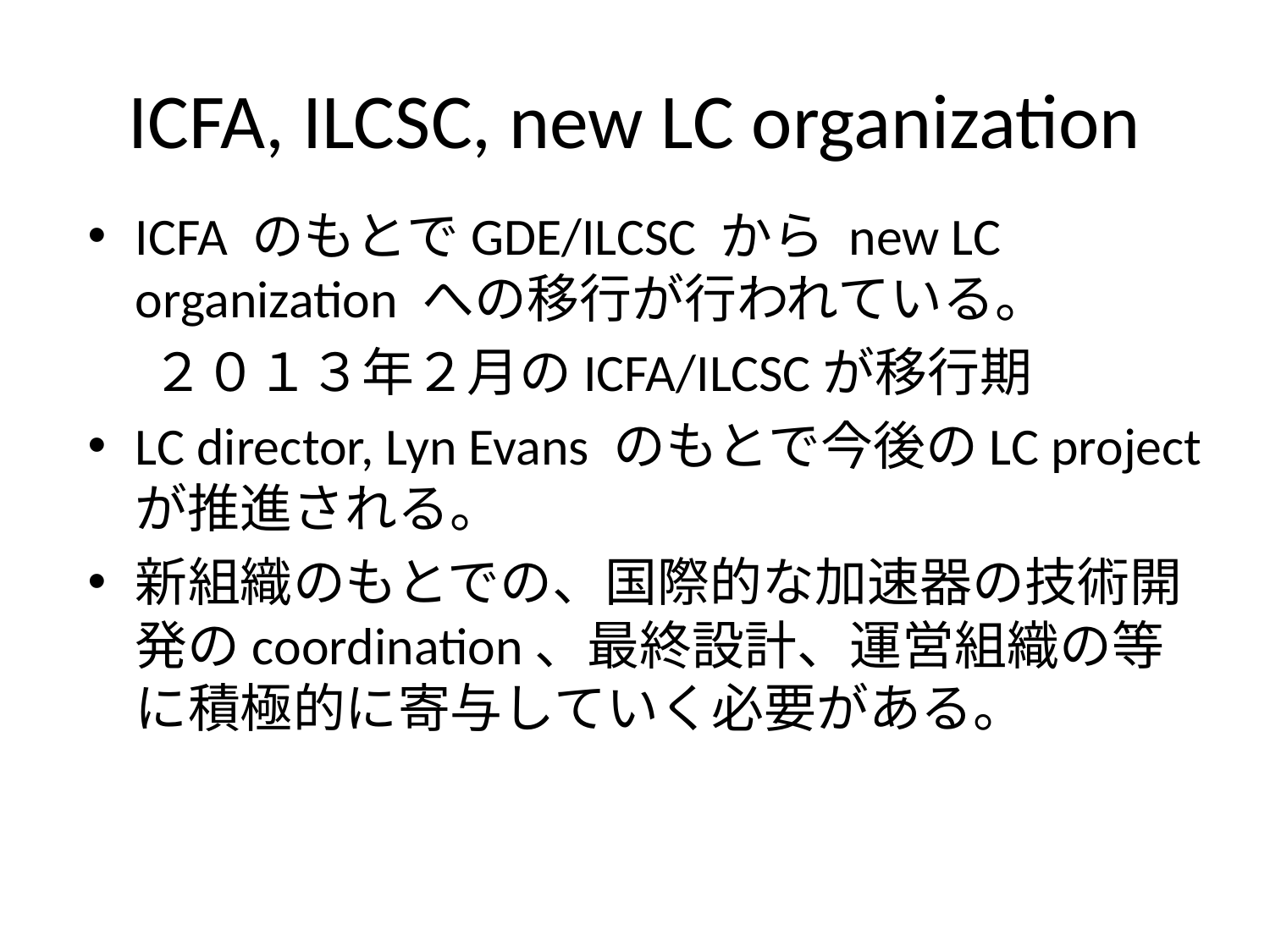

# ICFA, ILCSC, new LC organization
ICFA のもとでGDE/ILCSC から new LC organization への移行が行われている。
　 ２０１３年２月のICFA/ILCSCが移行期
LC director, Lyn Evans のもとで今後のLC project が推進される。
新組織のもとでの、国際的な加速器の技術開発のcoordination、最終設計、運営組織の等に積極的に寄与していく必要がある。